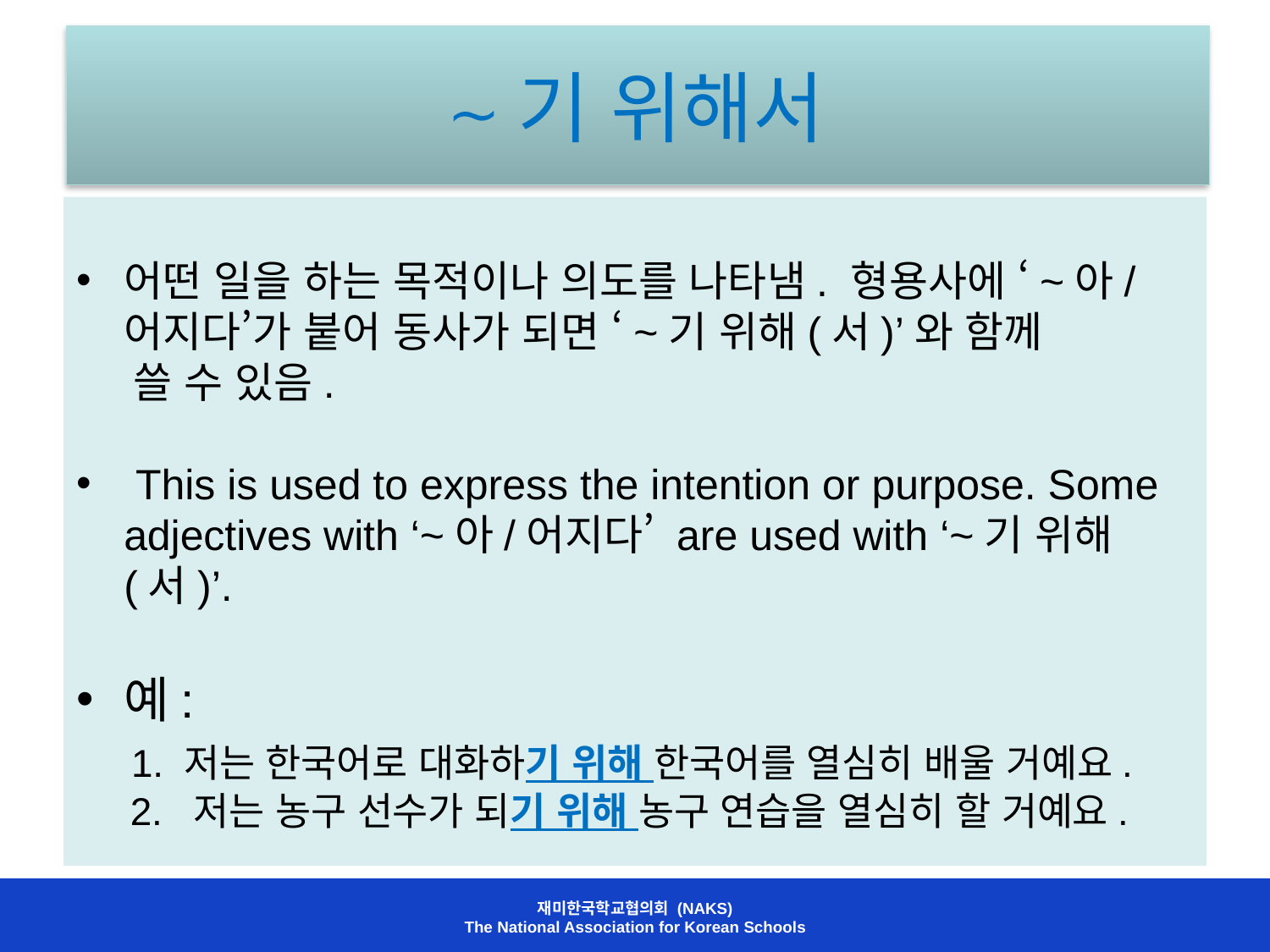

# ~기 위해서

어떤 일을 하는 목적이나 의도를 나타냄. 형용사에 ‘~아/어지다’가 붙어 동사가 되면 ‘~기 위해(서)’와 함께
    쓸 수 있음.

 This is used to express the intention or purpose. Some adjectives with ‘~아/어지다’ are used with ‘~기 위해(서)’.

예:
    1. 저는 한국어로 대화하기 위해 한국어를 열심히 배울 거예요.
     2.  저는 농구 선수가 되기 위해 농구 연습을 열심히 할 거예요.

재미한국학교협의회 (NAKS)
The National Association for Korean Schools